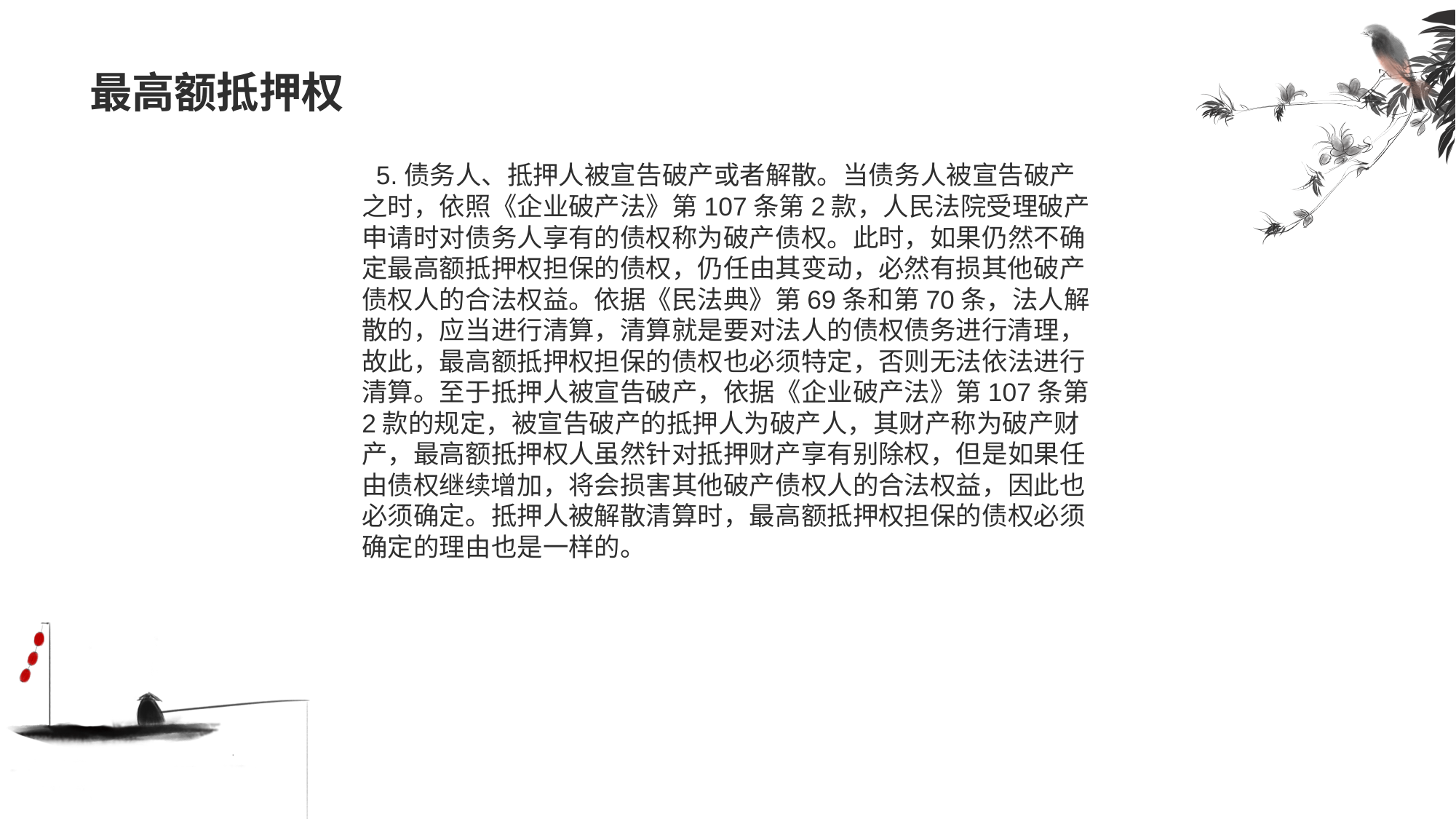

# 最高额抵押权

  5.债务人、抵押人被宣告破产或者解散。当债务人被宣告破产之时，依照《企业破产法》第107条第2款，人民法院受理破产申请时对债务人享有的债权称为破产债权。此时，如果仍然不确定最高额抵押权担保的债权，仍任由其变动，必然有损其他破产债权人的合法权益。依据《民法典》第69条和第70条，法人解散的，应当进行清算，清算就是要对法人的债权债务进行清理，故此，最高额抵押权担保的债权也必须特定，否则无法依法进行清算。至于抵押人被宣告破产，依据《企业破产法》第107条第2款的规定，被宣告破产的抵押人为破产人，其财产称为破产财产，最高额抵押权人虽然针对抵押财产享有别除权，但是如果任由债权继续增加，将会损害其他破产债权人的合法权益，因此也必须确定。抵押人被解散清算时，最高额抵押权担保的债权必须确定的理由也是一样的。
199